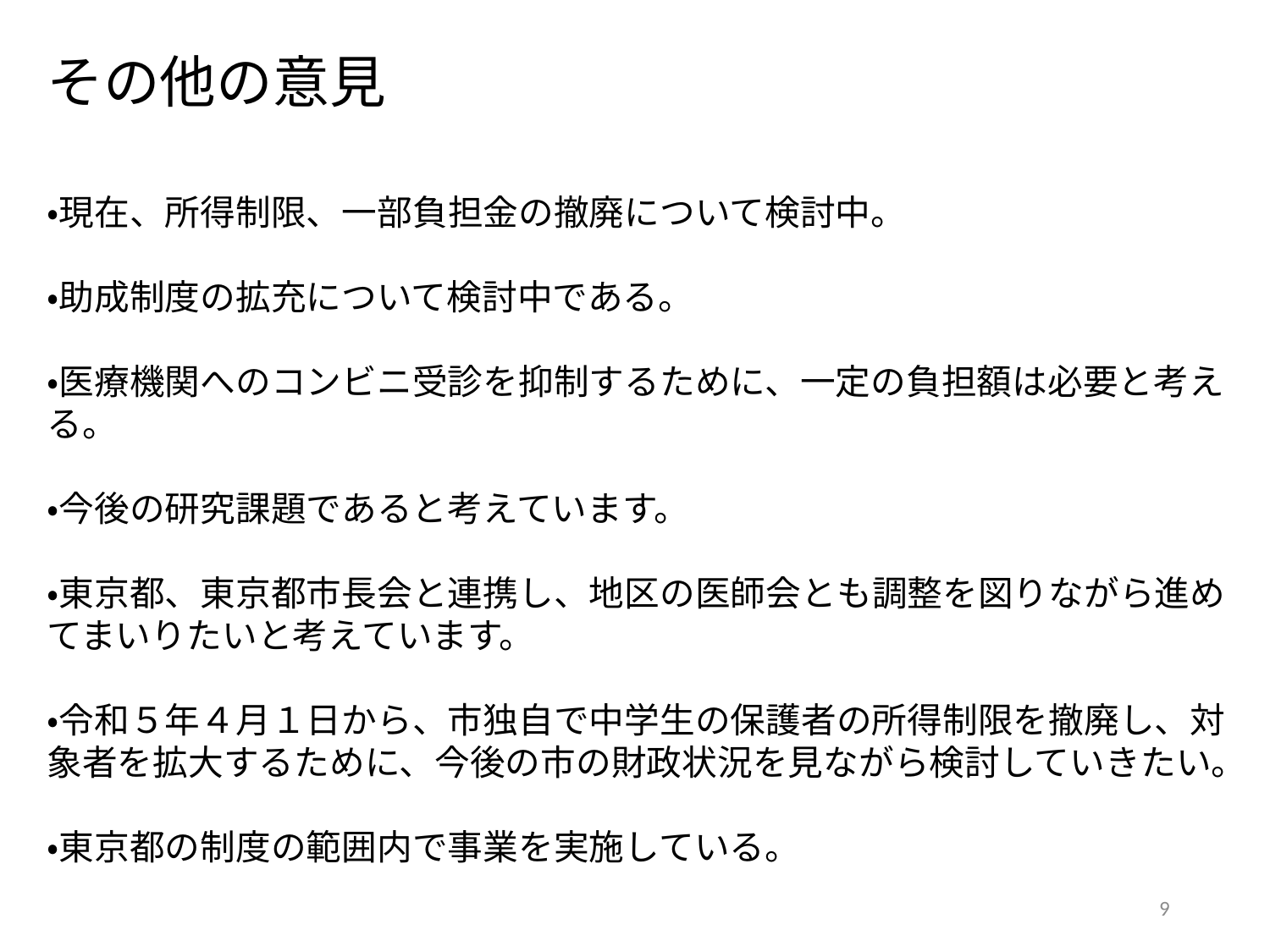

その他の意見

・現在、所得制限、一部負担金の撤廃について検討中。

・助成制度の拡充について検討中である。

・医療機関へのコンビニ受診を抑制するために、一定の負担額は必要と考える。

・今後の研究課題であると考えています。

・東京都、東京都市長会と連携し、地区の医師会とも調整を図りながら進めてまいりたいと考えています。

・令和５年４月１日から、市独自で中学生の保護者の所得制限を撤廃し、対象者を拡大するために、今後の市の財政状況を見ながら検討していきたい。

・東京都の制度の範囲内で事業を実施している。
9